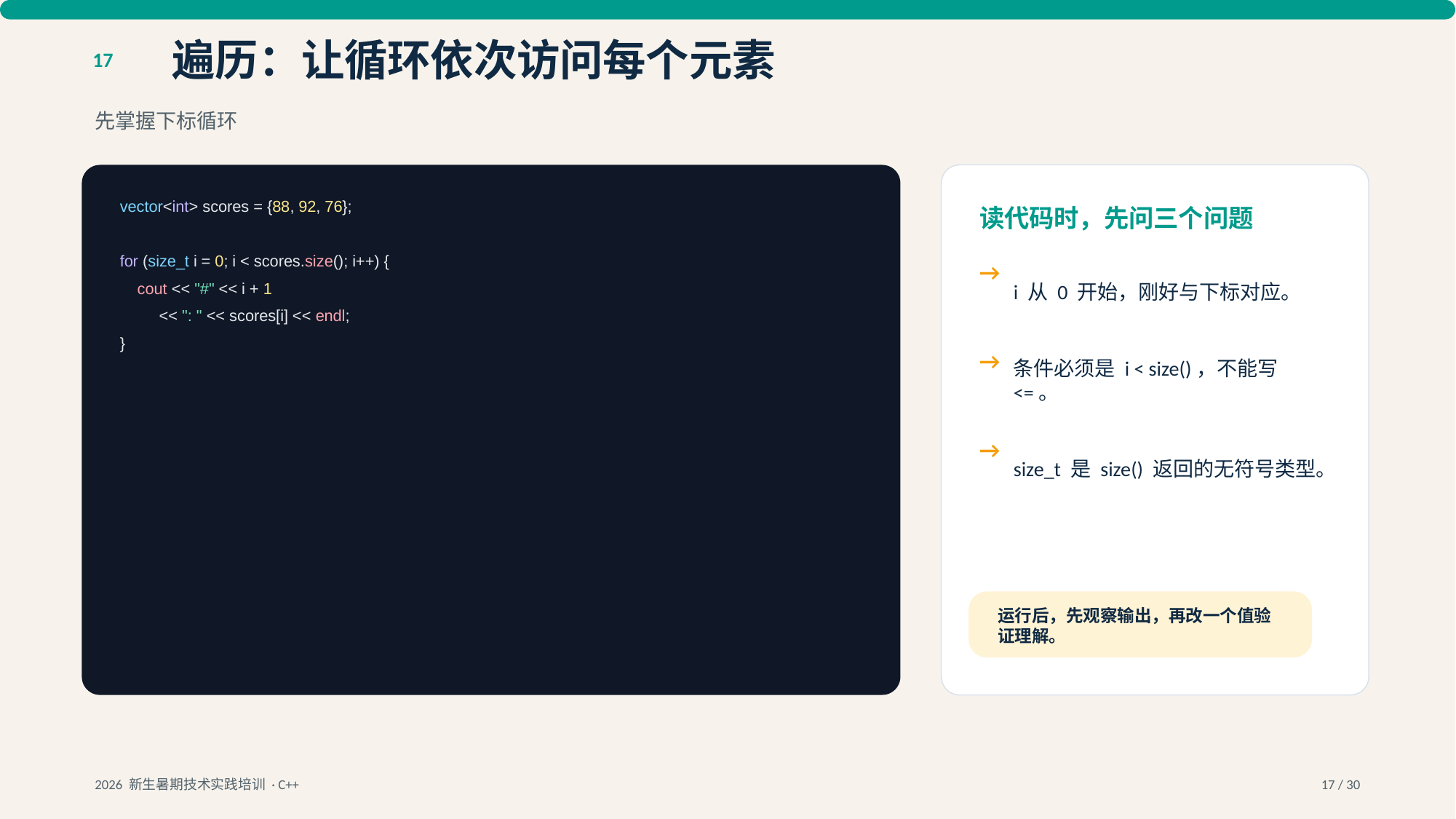

遍历：让循环依次访问每个元素
17
先掌握下标循环

vector<int> scores = {88, 92, 76};
读代码时，先问三个问题

for (size_t i = 0; i < scores.size(); i++) {
→
i 从 0 开始，刚好与下标对应。
    cout << "#" << i + 1
         << ": " << scores[i] << endl;
}
→
条件必须是 i < size()，不能写 <=。
→
size_t 是 size() 返回的无符号类型。

运行后，先观察输出，再改一个值验证理解。
2026 新生暑期技术实践培训 · C++
17 / 30